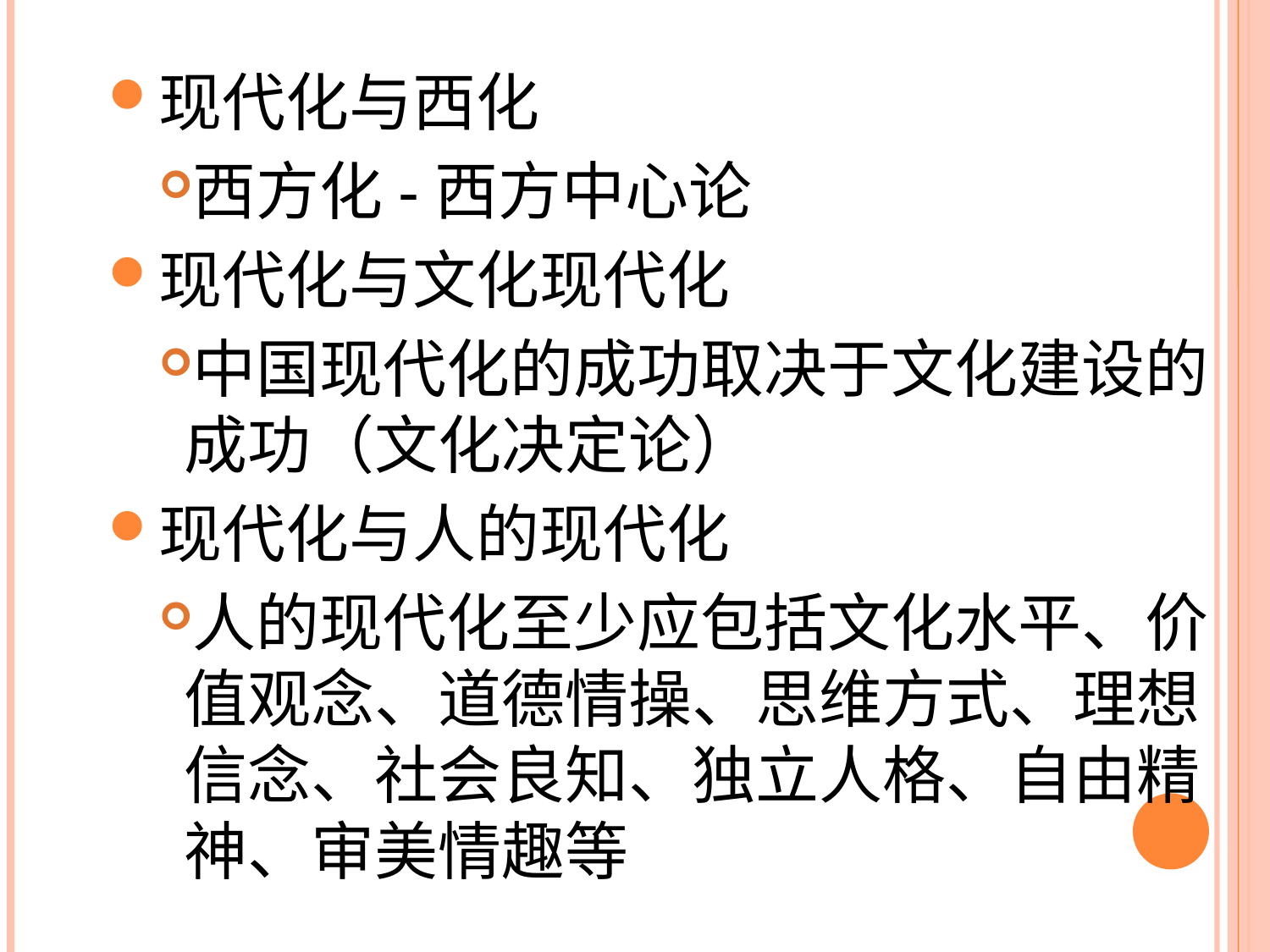

现代化与西化
西方化-西方中心论
现代化与文化现代化
中国现代化的成功取决于文化建设的成功（文化决定论）
现代化与人的现代化
人的现代化至少应包括文化水平、价值观念、道德情操、思维方式、理想信念、社会良知、独立人格、自由精神、审美情趣等